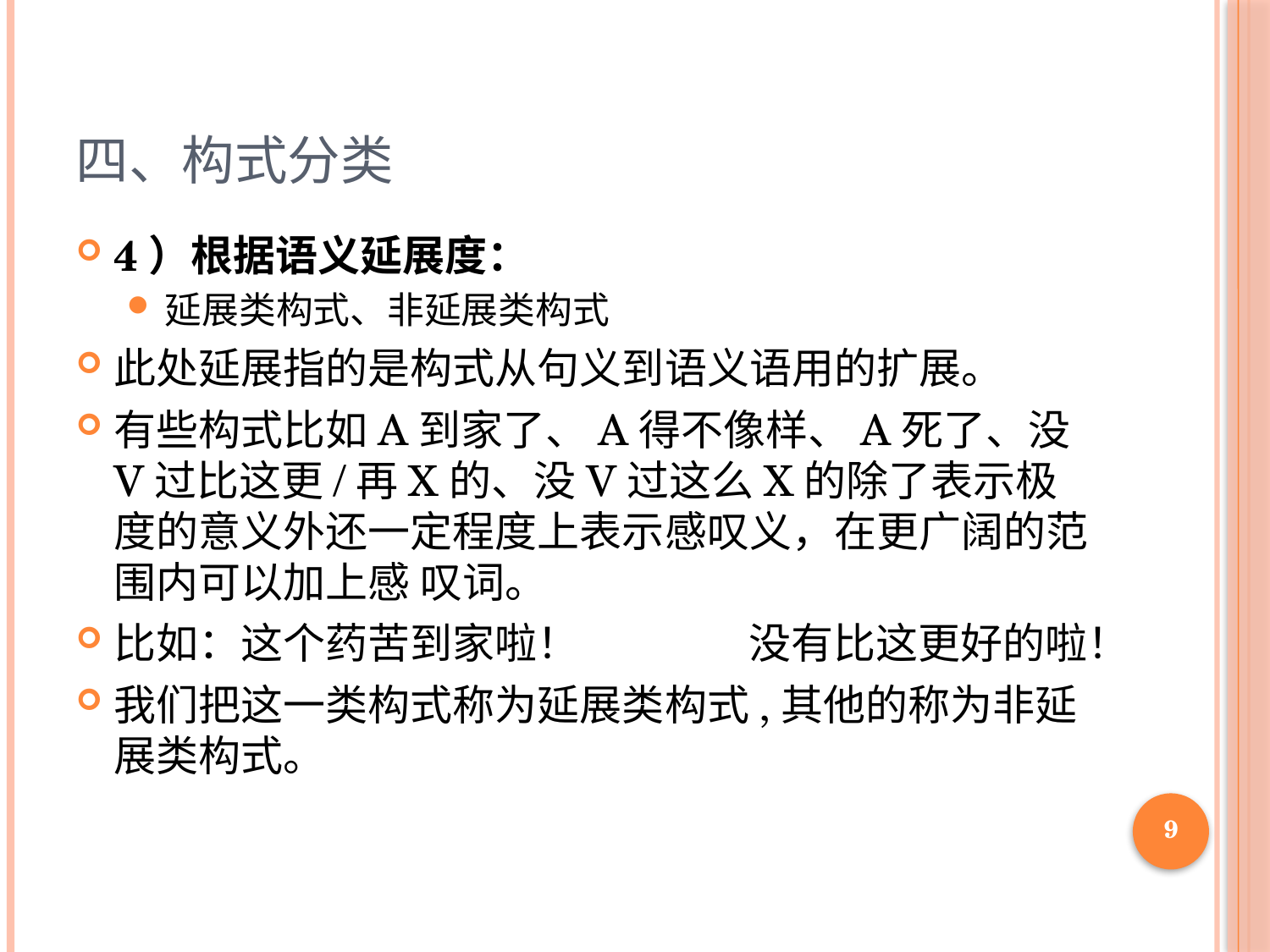

# 四、构式分类
4）根据语义延展度：
延展类构式、非延展类构式
此处延展指的是构式从句义到语义语用的扩展。
有些构式比如A到家了、A得不像样、A死了、没V过比这更/再X的、没V过这么X的除了表示极度的意义外还一定程度上表示感叹义，在更广阔的范围内可以加上感 叹词。
比如：这个药苦到家啦！		没有比这更好的啦！
我们把这一类构式称为延展类构式,其他的称为非延展类构式。

9